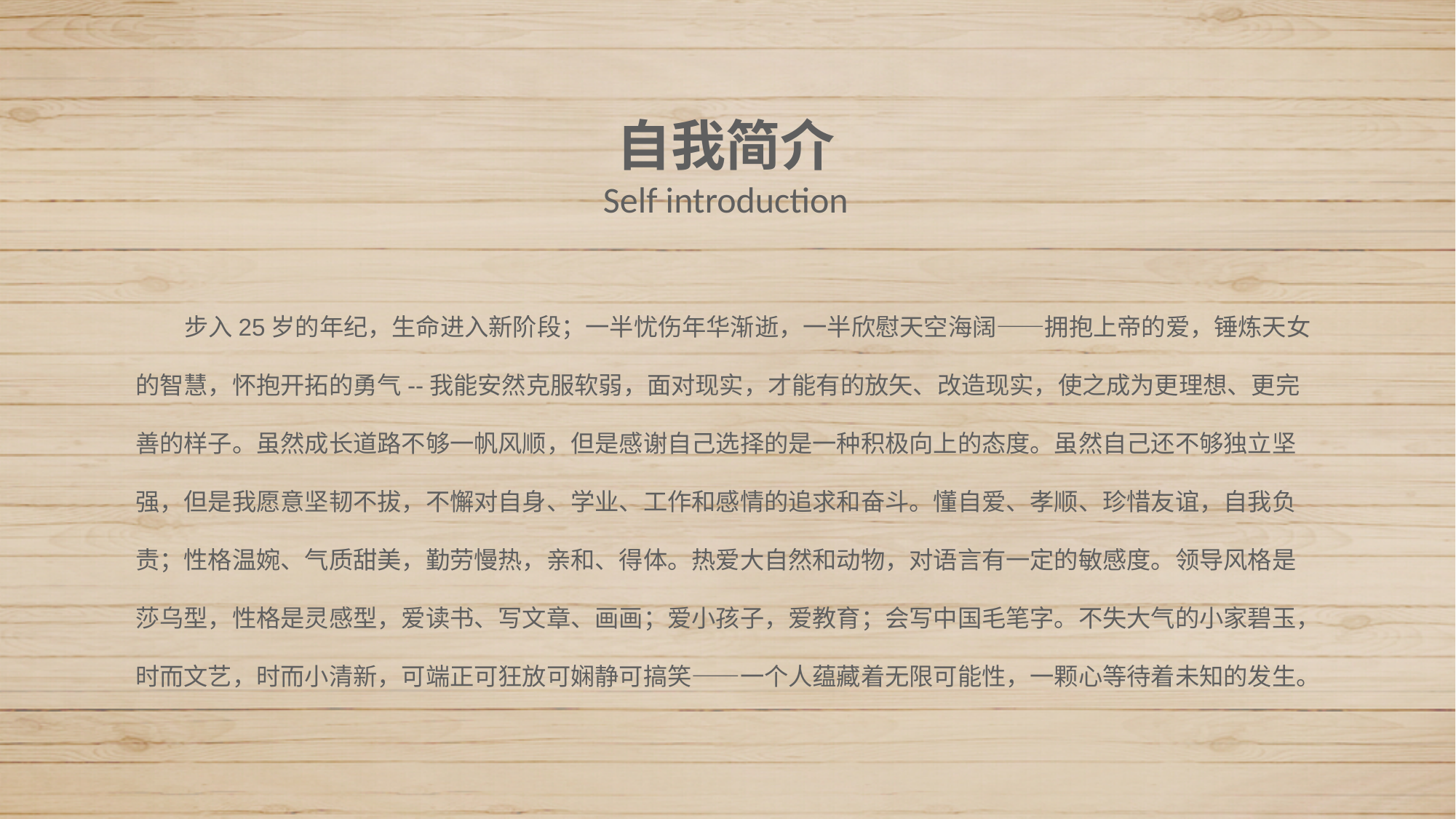

自我简介
Self introduction
步入25岁的年纪，生命进入新阶段；一半忧伤年华渐逝，一半欣慰天空海阔——拥抱上帝的爱，锤炼天女的智慧，怀抱开拓的勇气--我能安然克服软弱，面对现实，才能有的放矢、改造现实，使之成为更理想、更完善的样子。虽然成长道路不够一帆风顺，但是感谢自己选择的是一种积极向上的态度。虽然自己还不够独立坚强，但是我愿意坚韧不拔，不懈对自身、学业、工作和感情的追求和奋斗。懂自爱、孝顺、珍惜友谊，自我负责；性格温婉、气质甜美，勤劳慢热，亲和、得体。热爱大自然和动物，对语言有一定的敏感度。领导风格是莎乌型，性格是灵感型，爱读书、写文章、画画；爱小孩子，爱教育；会写中国毛笔字。不失大气的小家碧玉，时而文艺，时而小清新，可端正可狂放可娴静可搞笑——一个人蕴藏着无限可能性，一颗心等待着未知的发生。